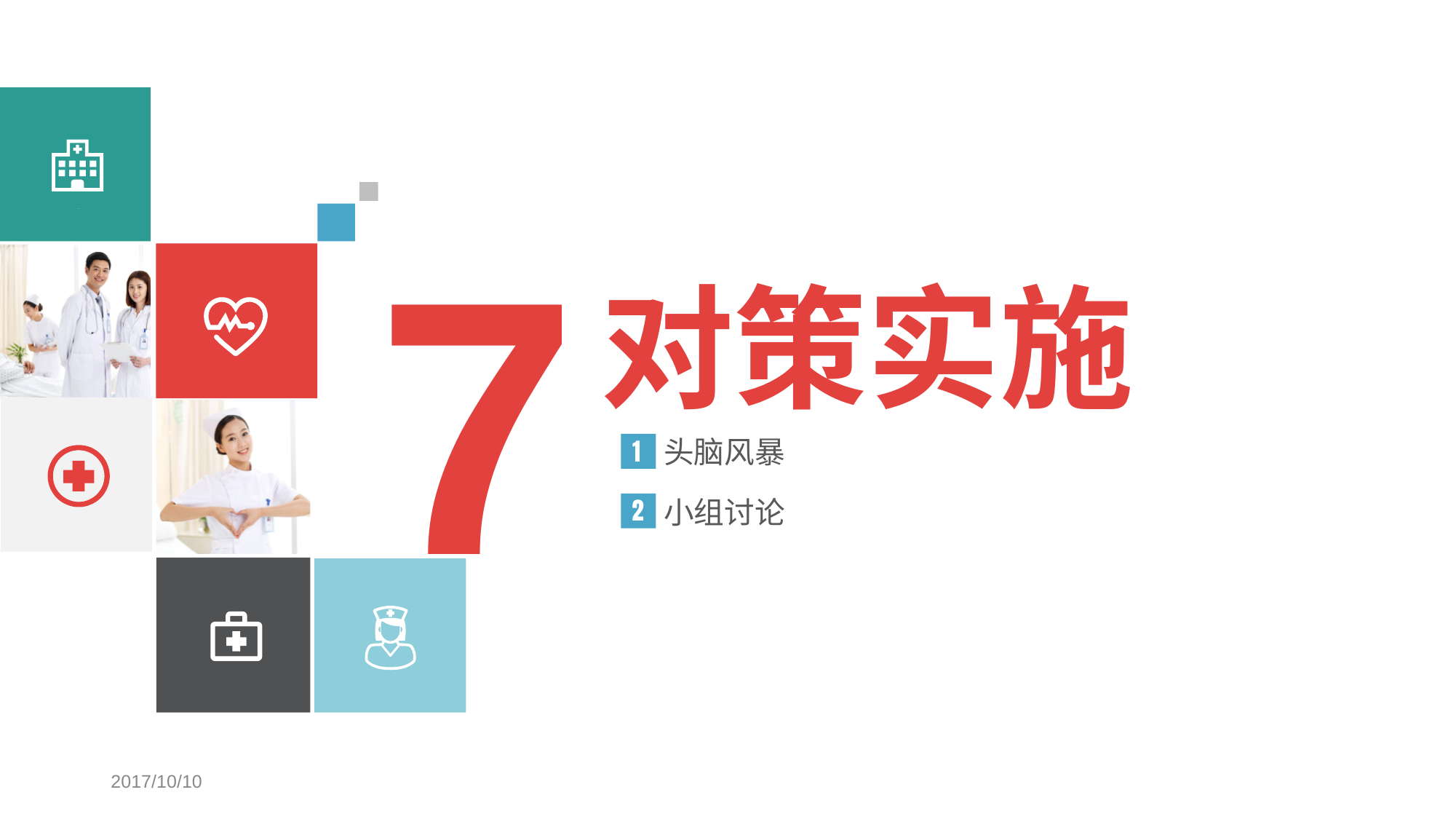

7

对策实施

头脑风暴
1

小组讨论
2

2017/10/10